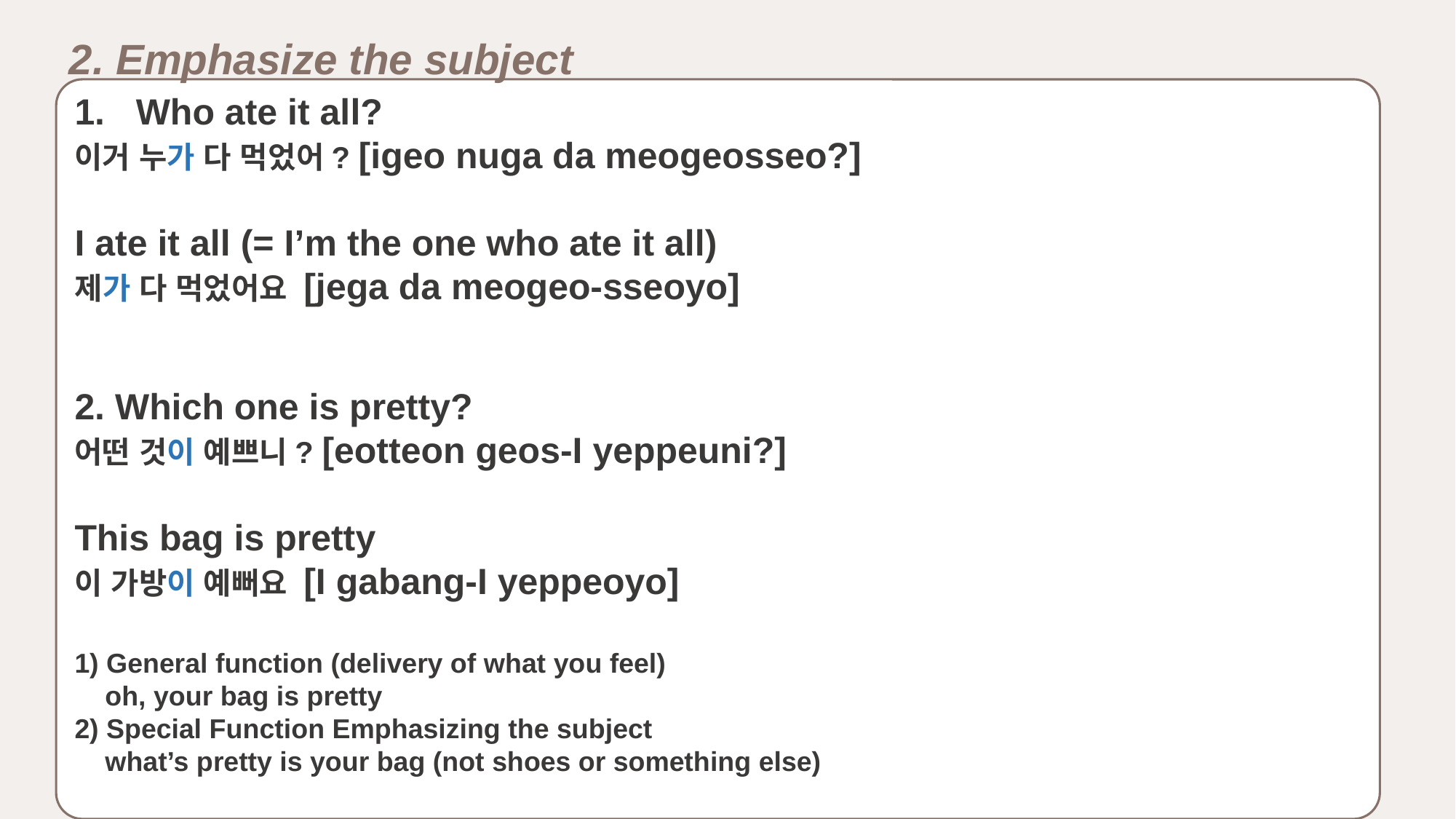

2. Emphasize the subject
Who ate it all?
이거 누가 다 먹었어? [igeo nuga da meogeosseo?]

I ate it all (= I’m the one who ate it all)
제가 다 먹었어요 [jega da meogeo-sseoyo]

2. Which one is pretty?
어떤 것이 예쁘니? [eotteon geos-I yeppeuni?]

This bag is pretty
이 가방이 예뻐요 [I gabang-I yeppeoyo]

1) General function (delivery of what you feel)
    oh, your bag is pretty
2) Special Function Emphasizing the subject
    what’s pretty is your bag (not shoes or something else)